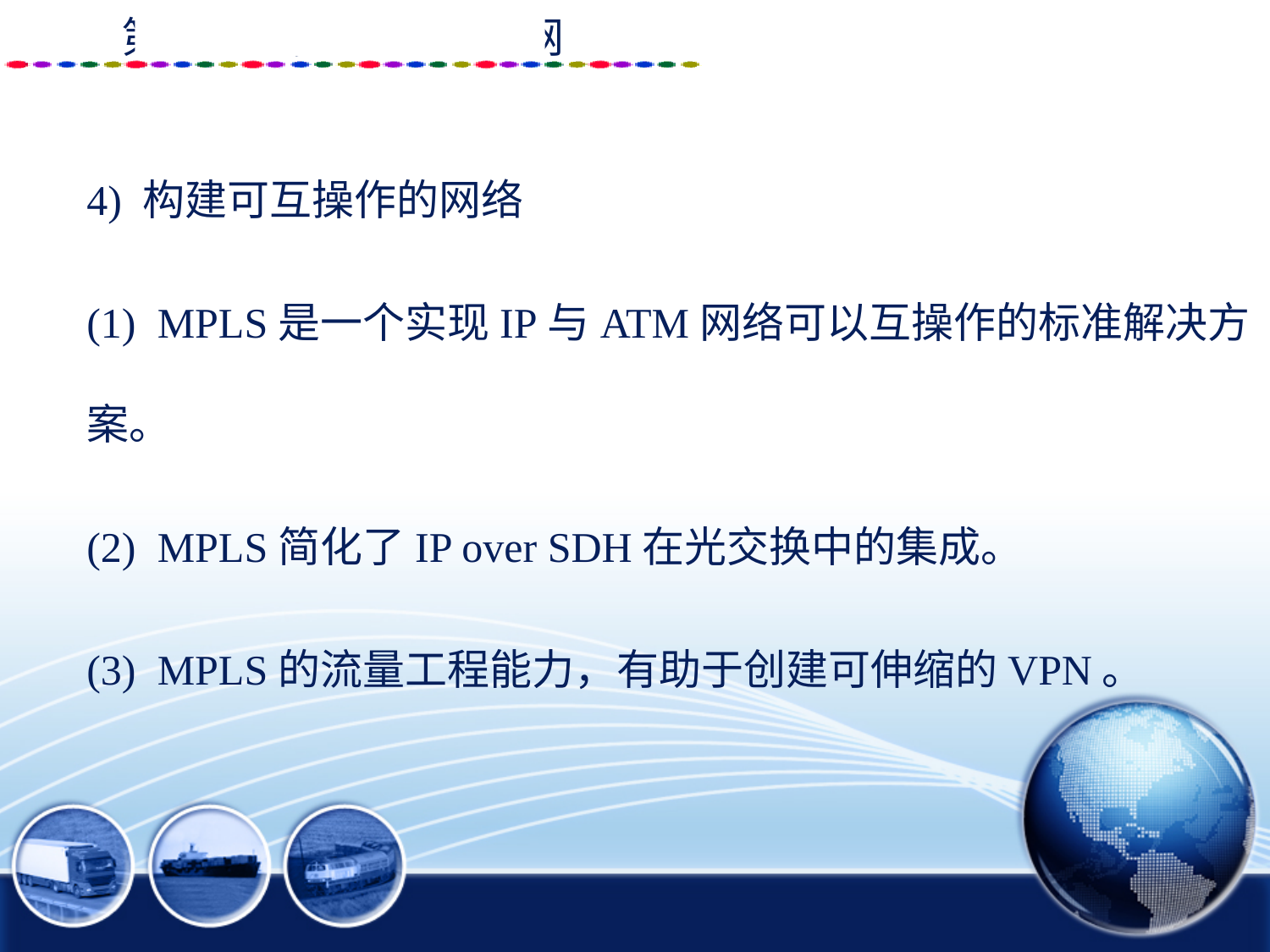

4) 构建可互操作的网络
(1)  MPLS是一个实现IP与ATM网络可以互操作的标准解决方案。
(2)  MPLS简化了IP over SDH在光交换中的集成。
(3)  MPLS的流量工程能力，有助于创建可伸缩的VPN。